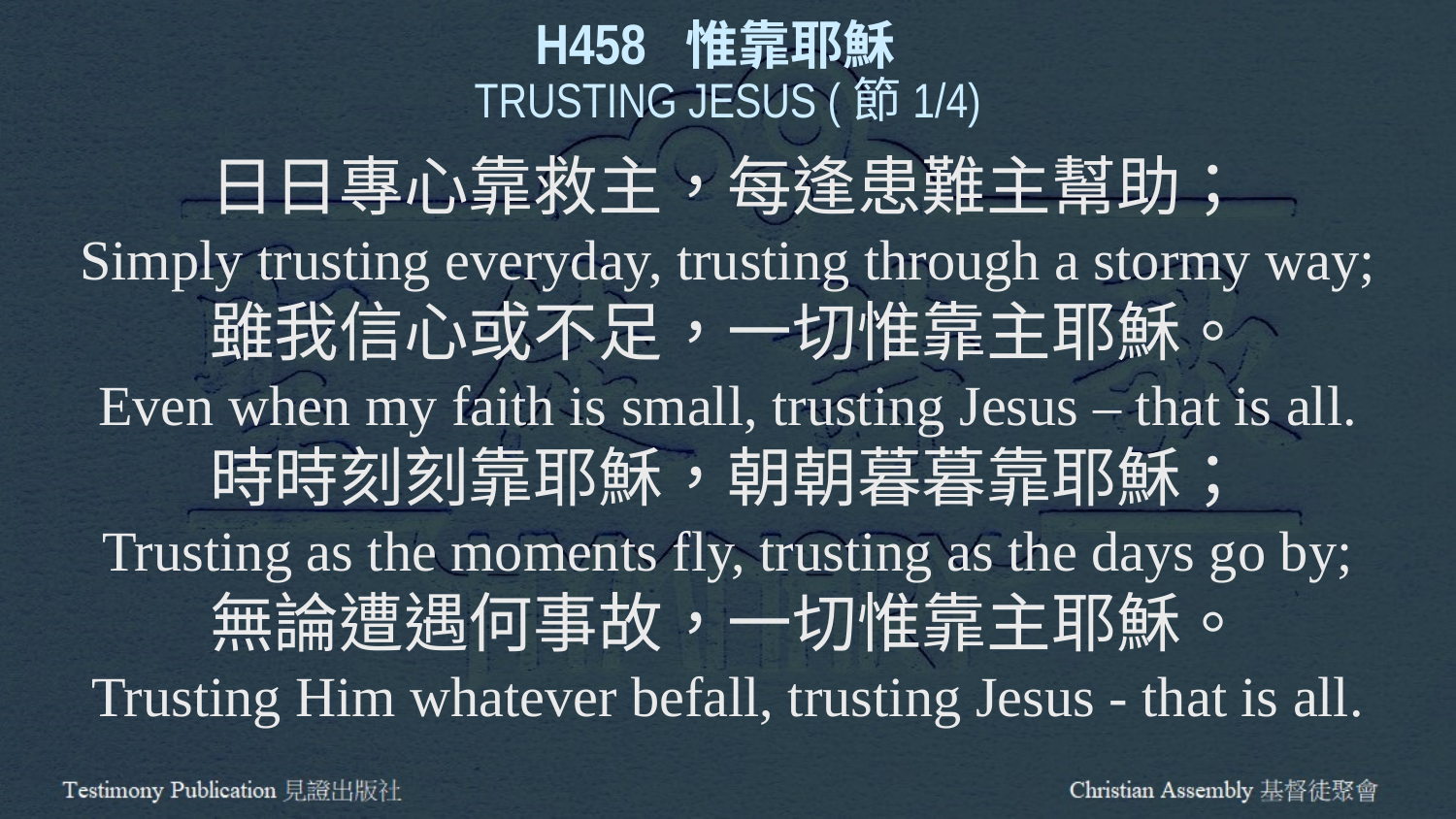

H458  惟靠耶穌
TRUSTING JESUS (節1/4)
日日專心靠救主，每逢患難主幫助；
Simply trusting everyday, trusting through a stormy way;
雖我信心或不足，一切惟靠主耶穌。
Even when my faith is small, trusting Jesus – that is all.
時時刻刻靠耶穌，朝朝暮暮靠耶穌；
Trusting as the moments fly, trusting as the days go by;
無論遭遇何事故，一切惟靠主耶穌。
Trusting Him whatever befall, trusting Jesus - that is all.